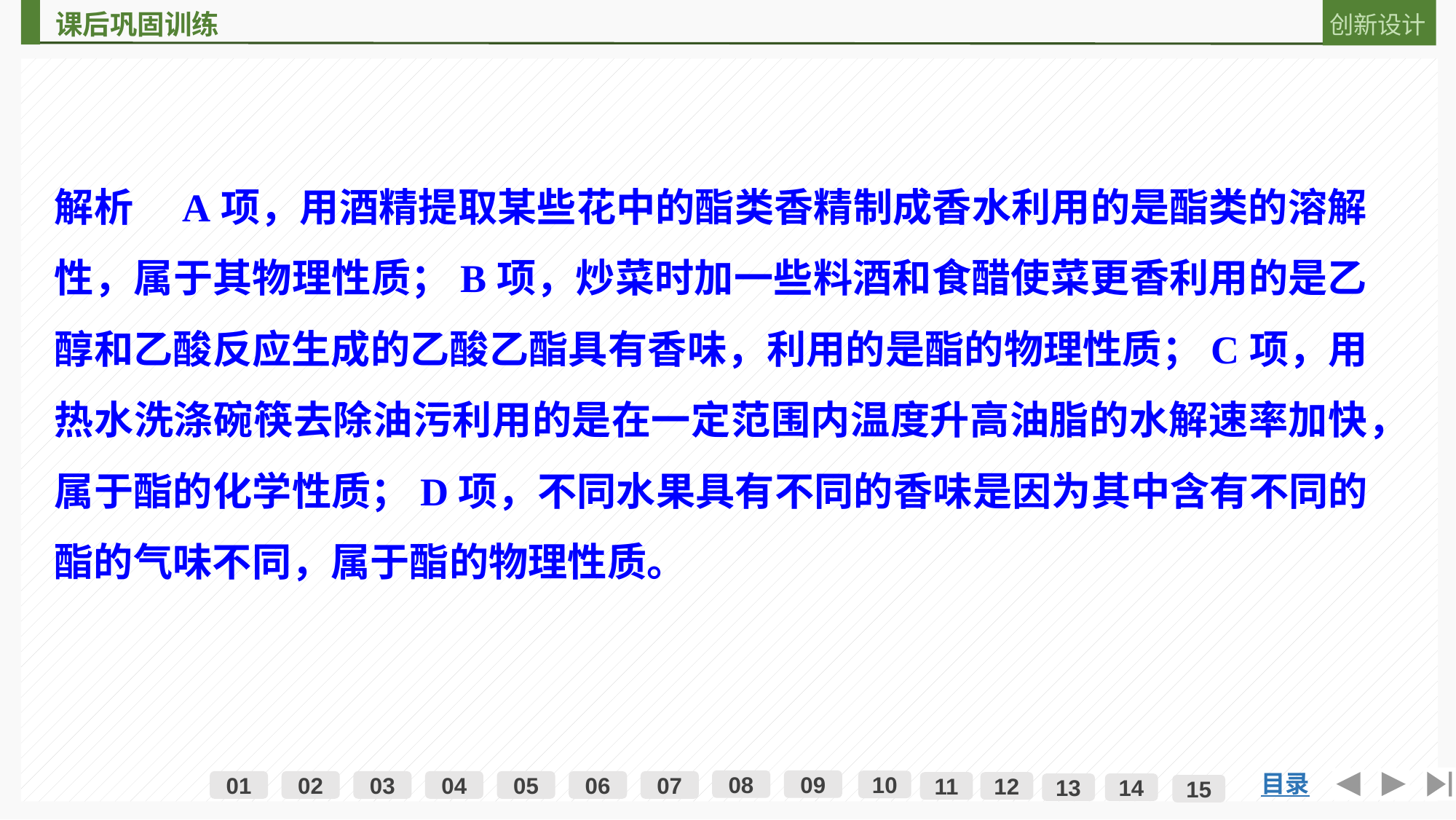

解析　A项，用酒精提取某些花中的酯类香精制成香水利用的是酯类的溶解性，属于其物理性质；B项，炒菜时加一些料酒和食醋使菜更香利用的是乙醇和乙酸反应生成的乙酸乙酯具有香味，利用的是酯的物理性质；C项，用热水洗涤碗筷去除油污利用的是在一定范围内温度升高油脂的水解速率加快，属于酯的化学性质；D项，不同水果具有不同的香味是因为其中含有不同的酯的气味不同，属于酯的物理性质。